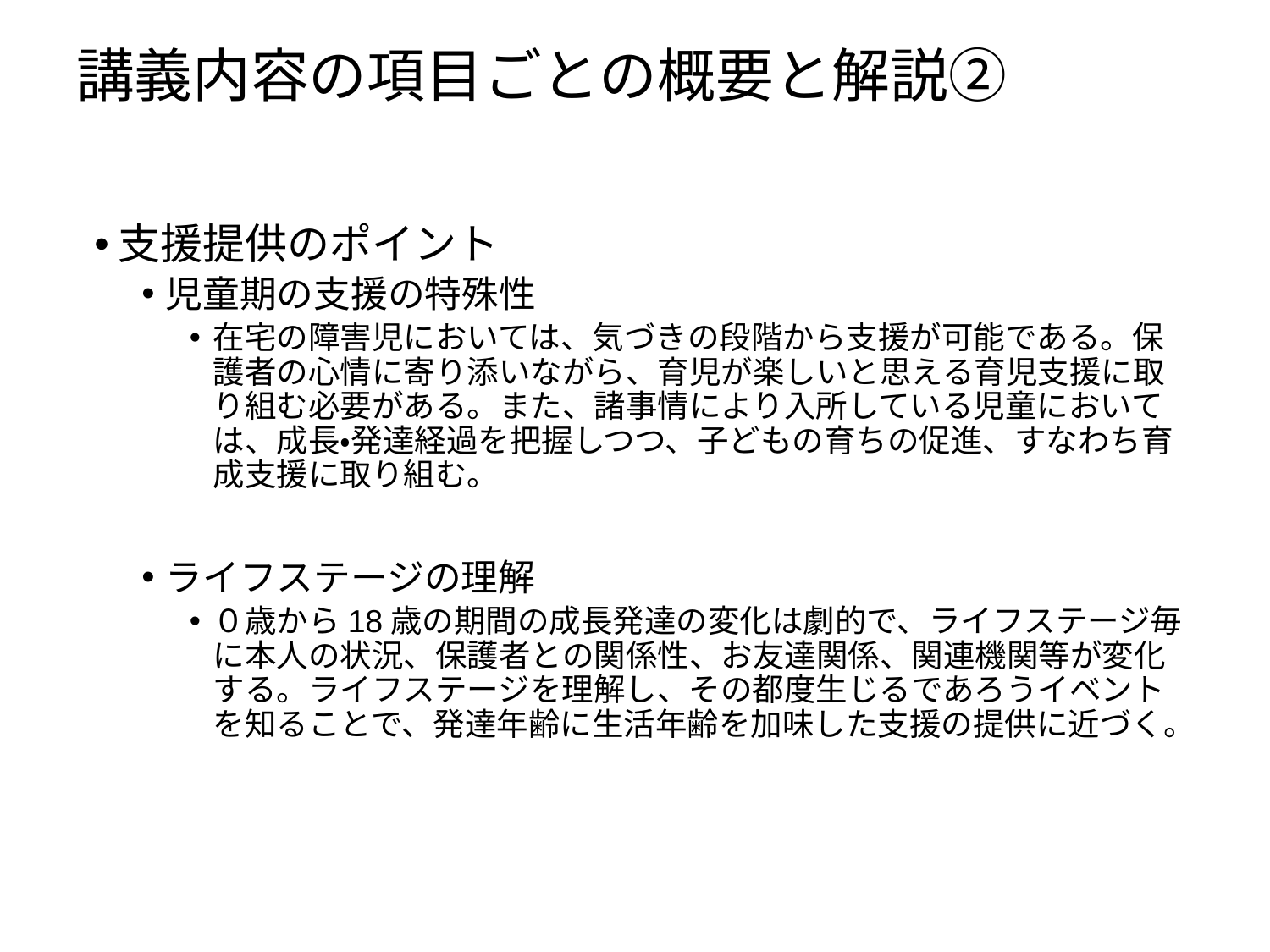

# 講義内容の項目ごとの概要と解説②

支援提供のポイント
児童期の支援の特殊性
在宅の障害児においては、気づきの段階から支援が可能である。保護者の心情に寄り添いながら、育児が楽しいと思える育児支援に取り組む必要がある。また、諸事情により入所している児童においては、成長・発達経過を把握しつつ、子どもの育ちの促進、すなわち育成支援に取り組む。

ライフステージの理解
０歳から18歳の期間の成長発達の変化は劇的で、ライフステージ毎に本人の状況、保護者との関係性、お友達関係、関連機関等が変化する。ライフステージを理解し、その都度生じるであろうイベントを知ることで、発達年齢に生活年齢を加味した支援の提供に近づく。